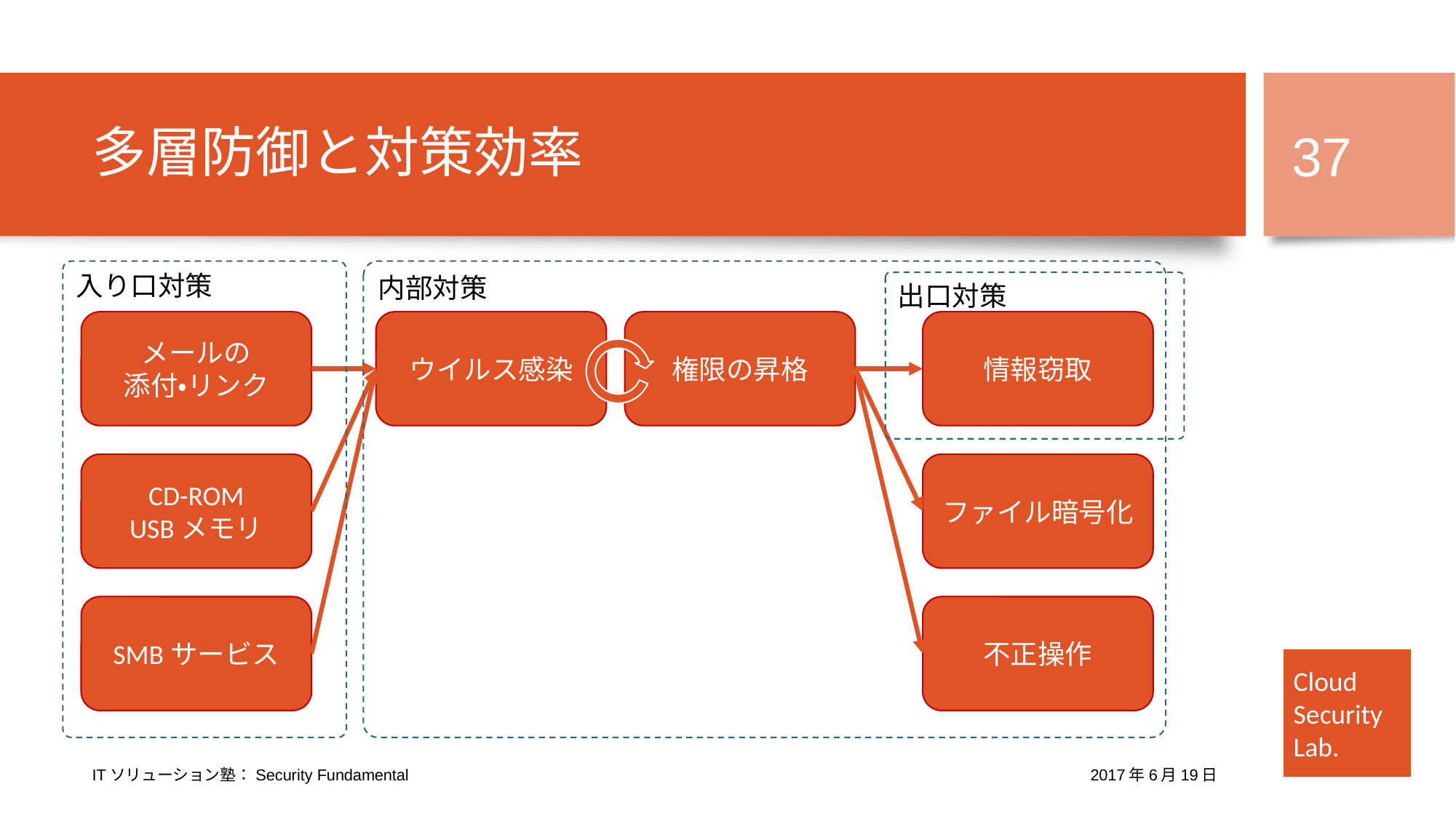

# 多層防御と対策効率
37
入り口対策
内部対策
出口対策
メールの
添付・リンク
ウイルス感染
権限の昇格
情報窃取

CD-ROM
USBメモリ
ファイル暗号化
SMBサービス
不正操作
2017年6月19日
ITソリューション塾：Security Fundamental